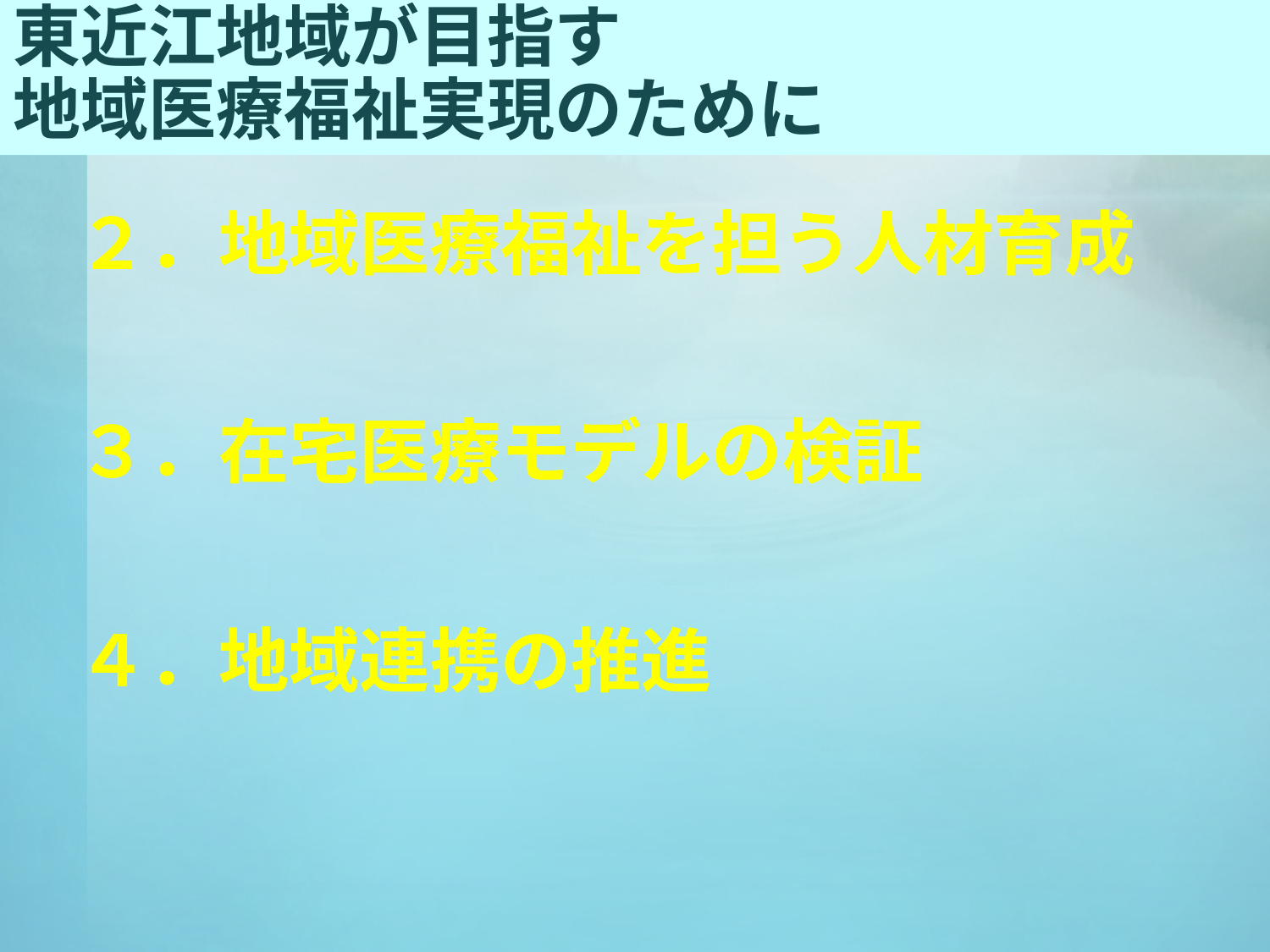

# 東近江地域が目指す 地域医療福祉実現のために
２．地域医療福祉を担う人材育成

３．在宅医療モデルの検証

４．地域連携の推進